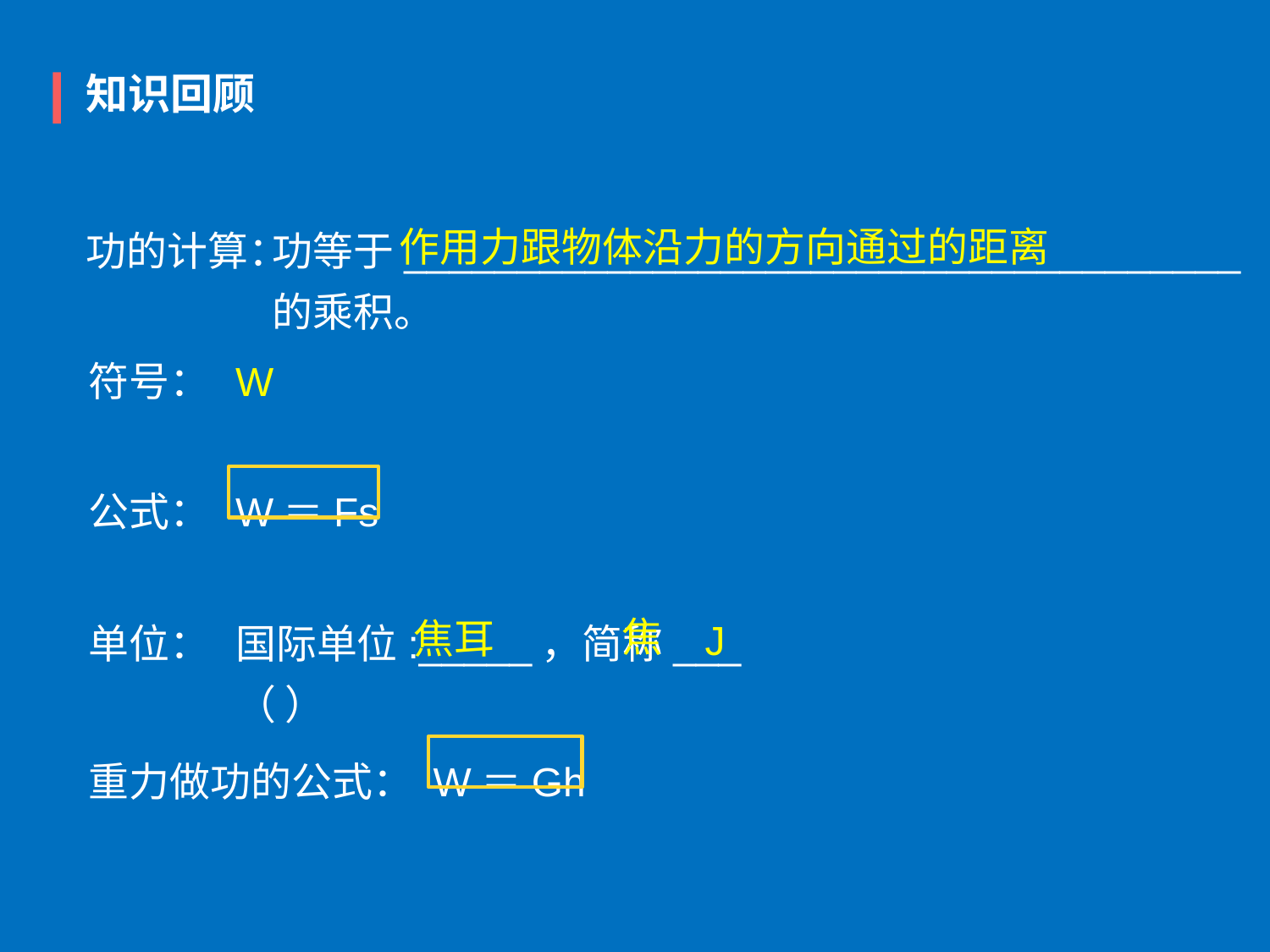

知识回顾

作用力跟物体沿力的方向通过的距离
功的计算：
功等于_____________________________________的乘积。
符号：
W

公式：
W＝Fs

焦
焦耳
J
单位：
国际单位:_____，简称___（ ）

重力做功的公式：
 W＝Gh